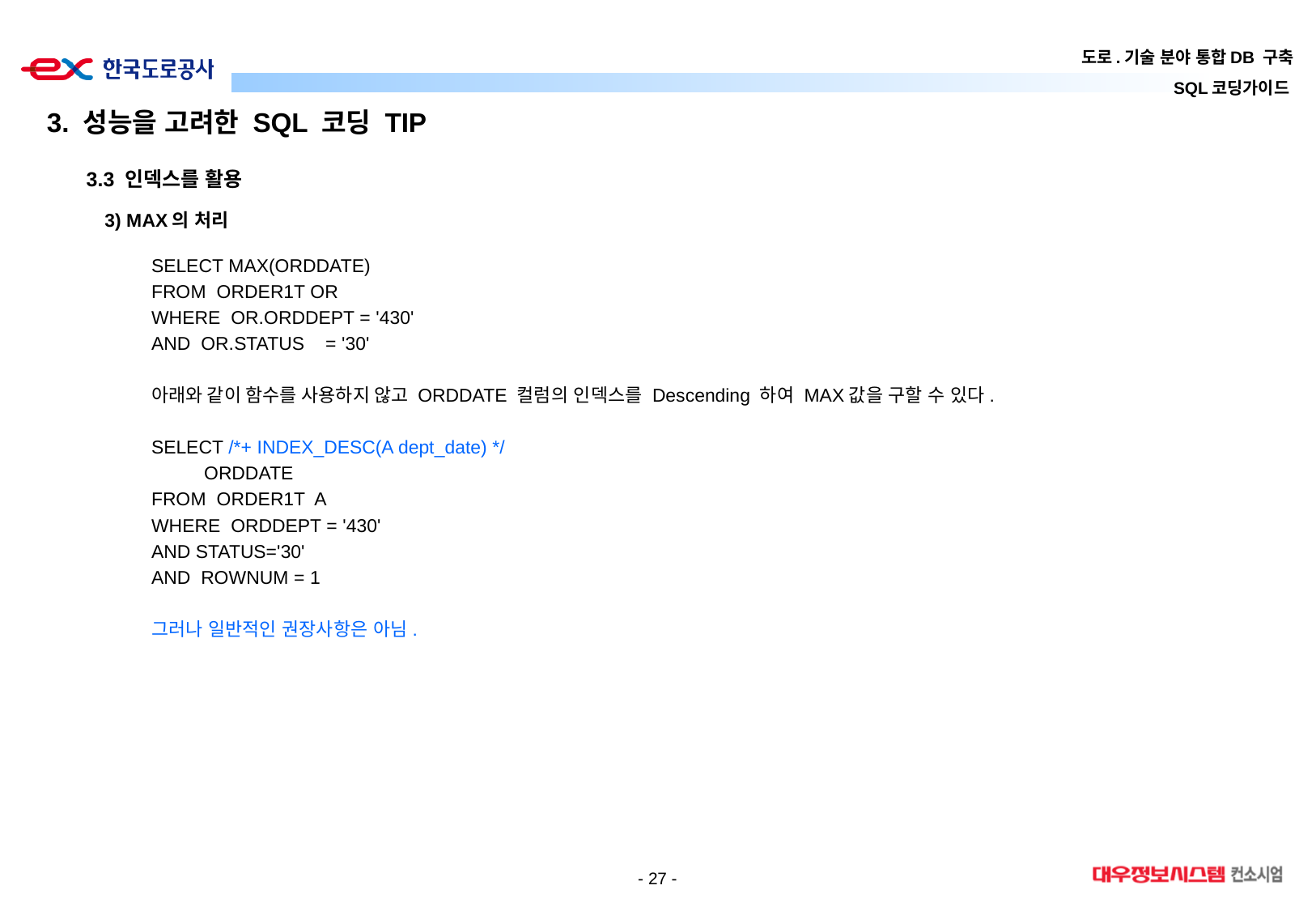

3. 성능을 고려한 SQL 코딩 TIP
3.3 인덱스를 활용
3) MAX의 처리
SELECT MAX(ORDDATE)
FROM  ORDER1T OR
WHERE  OR.ORDDEPT = '430'
AND  OR.STATUS    = '30'

아래와 같이 함수를 사용하지 않고 ORDDATE 컬럼의 인덱스를 Descending 하여 MAX값을 구할 수 있다.

SELECT /*+ INDEX_DESC(A dept_date) */
          ORDDATE
FROM  ORDER1T  A
WHERE  ORDDEPT = '430'
AND STATUS='30'
AND  ROWNUM = 1

그러나 일반적인 권장사항은 아님.